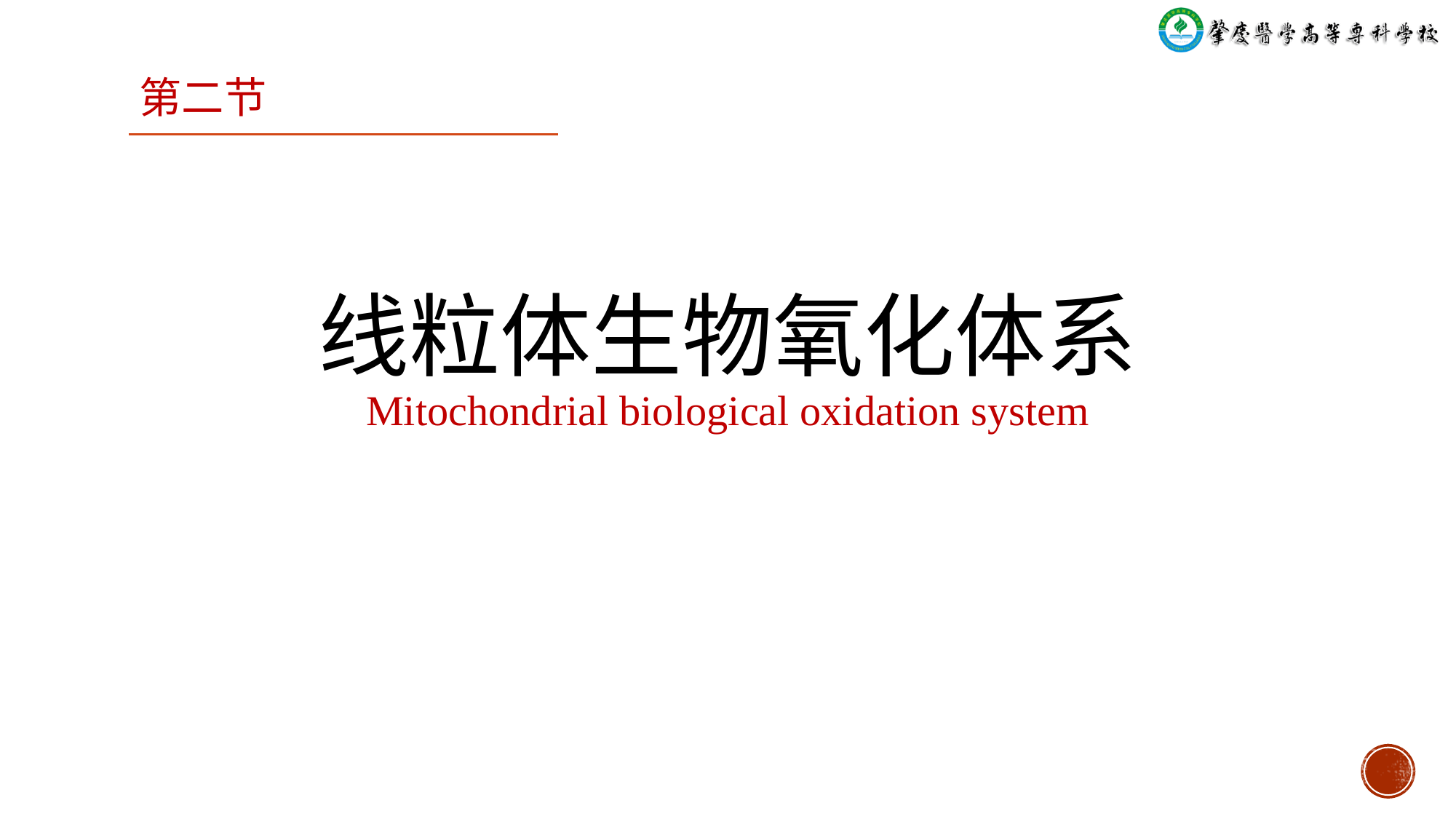

第二节
# 线粒体生物氧化体系 Mitochondrial biological oxidation system